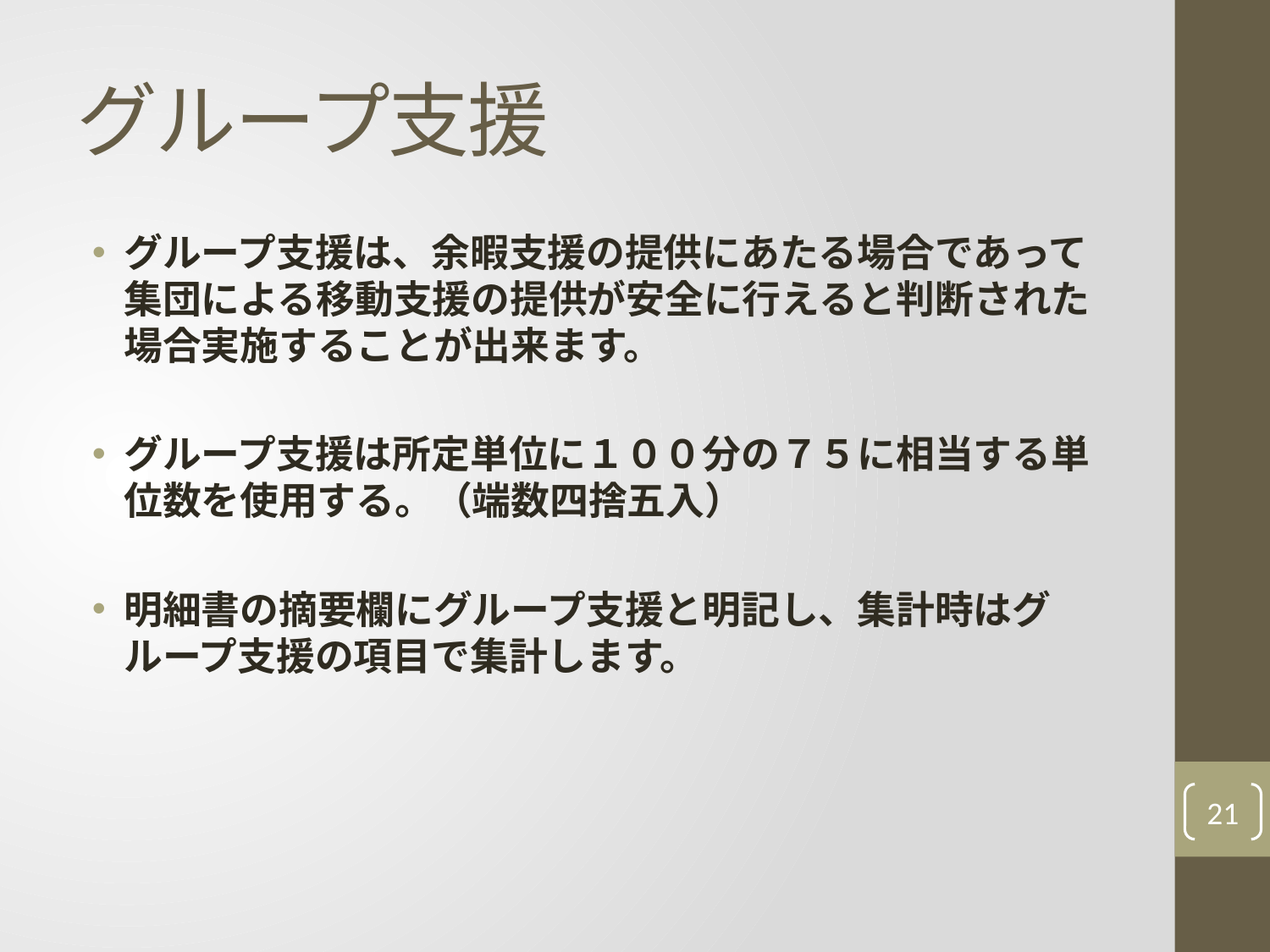

# グループ支援
グループ支援は、余暇支援の提供にあたる場合であって集団による移動支援の提供が安全に行えると判断された場合実施することが出来ます。

グループ支援は所定単位に１００分の７５に相当する単位数を使用する。（端数四捨五入）

明細書の摘要欄にグループ支援と明記し、集計時はグループ支援の項目で集計します。
21